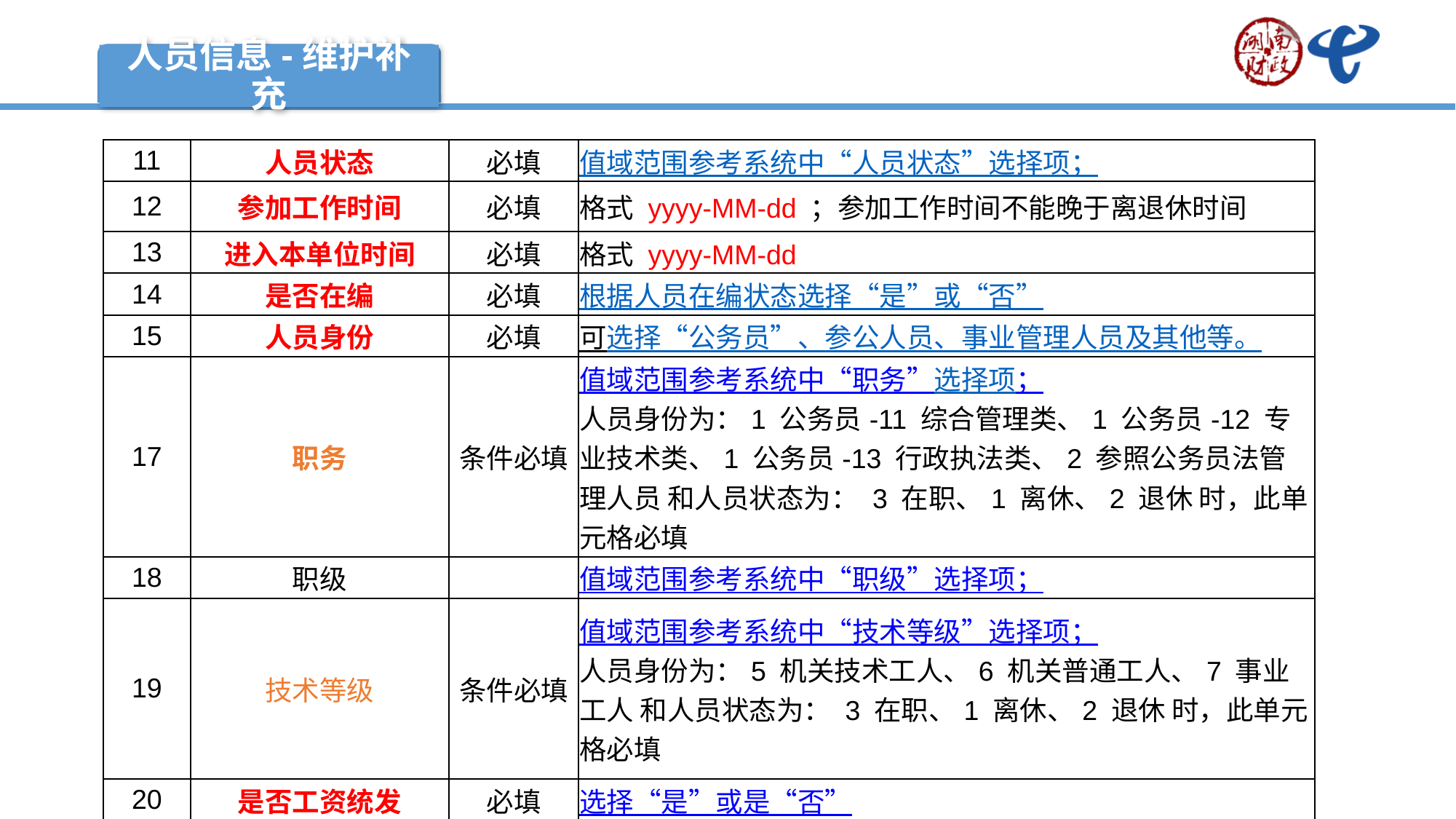

人员信息-维护补充
| 11 | 人员状态 | 必填 | 值域范围参考系统中“人员状态”选择项； |
| --- | --- | --- | --- |
| 12 | 参加工作时间 | 必填 | 格式 yyyy-MM-dd ；参加工作时间不能晚于离退休时间 |
| 13 | 进入本单位时间 | 必填 | 格式 yyyy-MM-dd |
| 14 | 是否在编 | 必填 | 根据人员在编状态选择“是”或“否” |
| 15 | 人员身份 | 必填 | 可选择“公务员”、参公人员、事业管理人员及其他等。 |
| 17 | 职务 | 条件必填 | 值域范围参考系统中“职务”选择项； 人员身份为：1 公务员-11 综合管理类、1 公务员-12 专业技术类、1 公务员-13 行政执法类、2 参照公务员法管理人员 和人员状态为： 3 在职、1 离休、2 退休 时，此单元格必填 |
| 18 | 职级 |  | 值域范围参考系统中“职级”选择项； |
| 19 | 技术等级 | 条件必填 | 值域范围参考系统中“技术等级”选择项； 人员身份为：5 机关技术工人、6 机关普通工人、7 事业工人 和人员状态为： 3 在职、1 离休、2 退休 时，此单元格必填 |
| 20 | 是否工资统发 | 必填 | 选择“是”或是“否” |
| 21 | 状态 | 必填 | 选择“新增”、“既往”、与“删除”状态 |